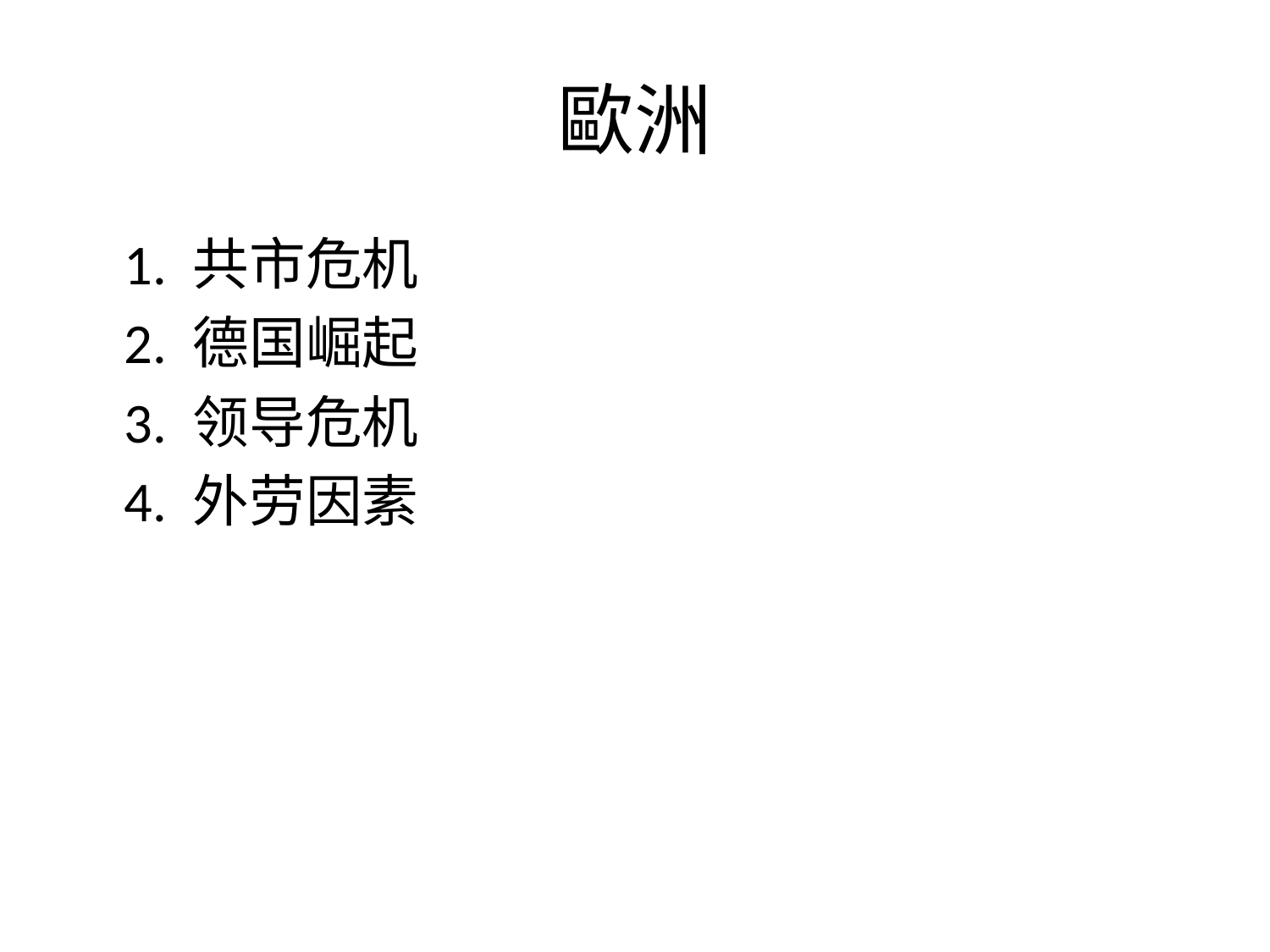

# 歐洲
	1. 共市危机
	2. 德国崛起
	3. 领导危机
	4. 外劳因素